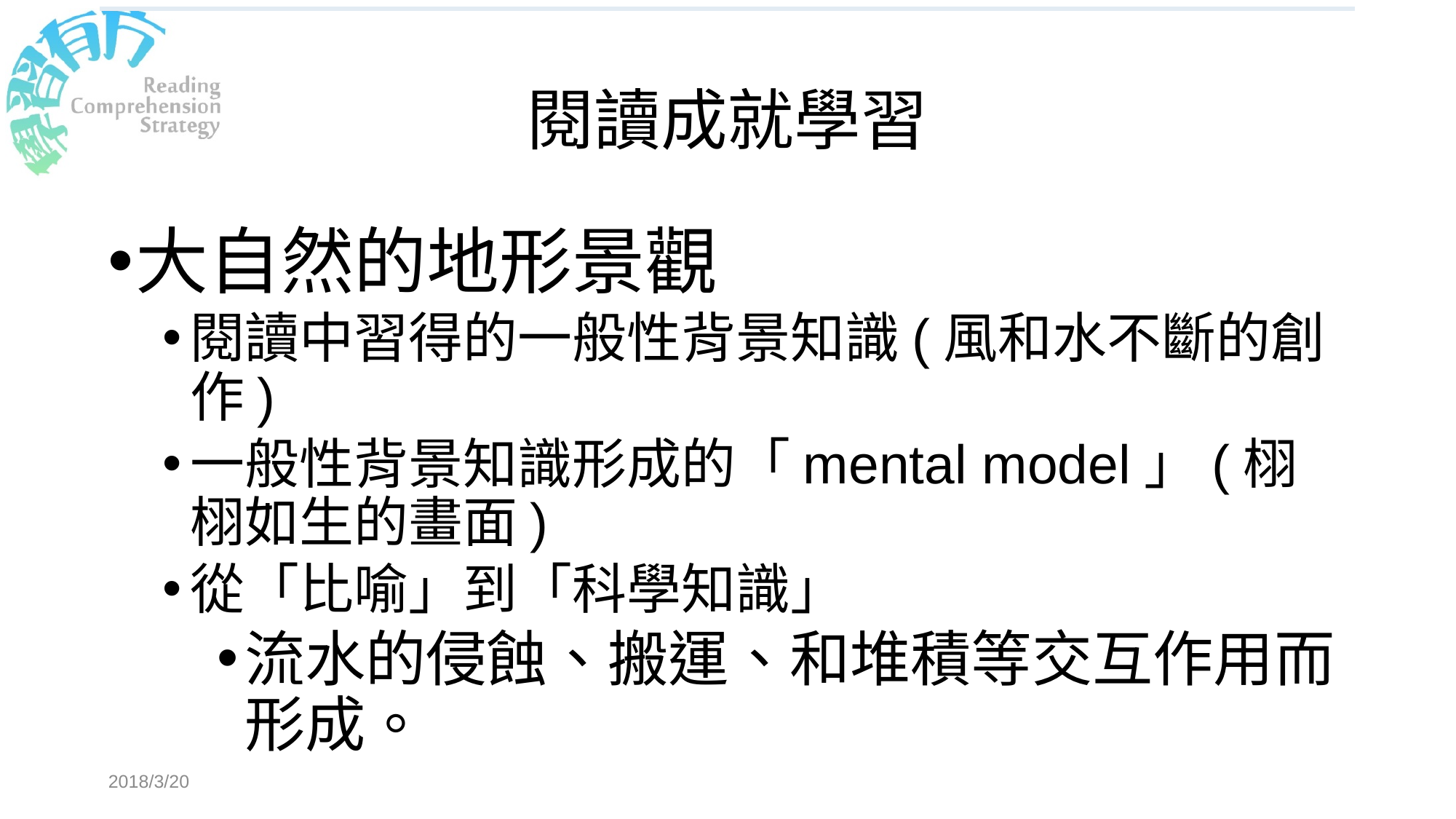

# 閱讀成就學習
大自然的地形景觀
閱讀中習得的一般性背景知識(風和水不斷的創作)
一般性背景知識形成的「mental model」(栩栩如生的畫面)
從「比喻」到「科學知識」
流水的侵蝕、搬運、和堆積等交互作用而形成。
2018/3/20